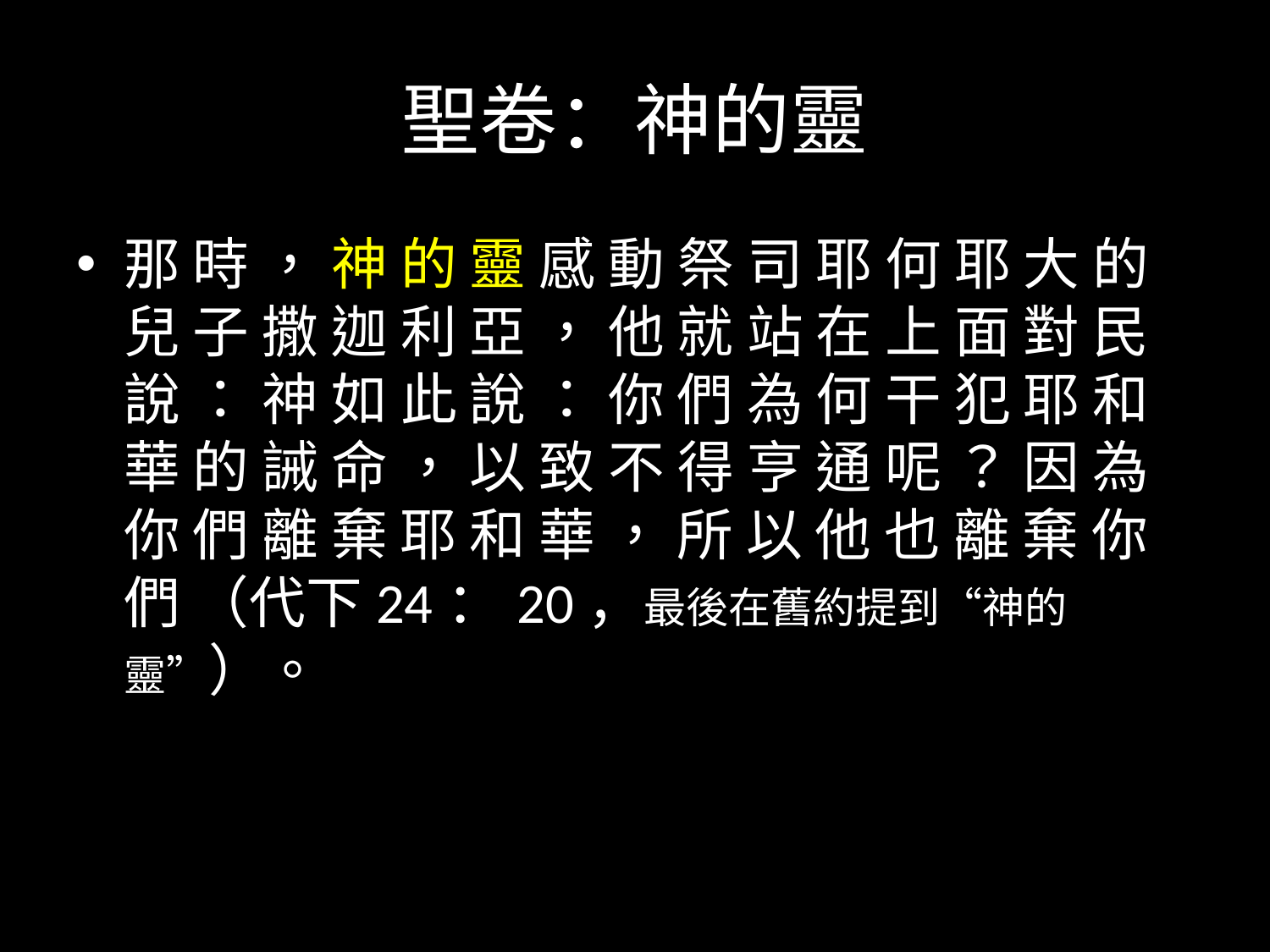

# 聖卷：神的靈
那 時 ， 神 的 靈 感 動 祭 司 耶 何 耶 大 的 兒 子 撒 迦 利 亞 ， 他 就 站 在 上 面 對 民 說 ： 神 如 此 說 ： 你 們 為 何 干 犯 耶 和 華 的 誡 命 ， 以 致 不 得 亨 通 呢 ？ 因 為 你 們 離 棄 耶 和 華 ， 所 以 他 也 離 棄 你 們 （代下24：20，最後在舊約提到“神的靈”）。